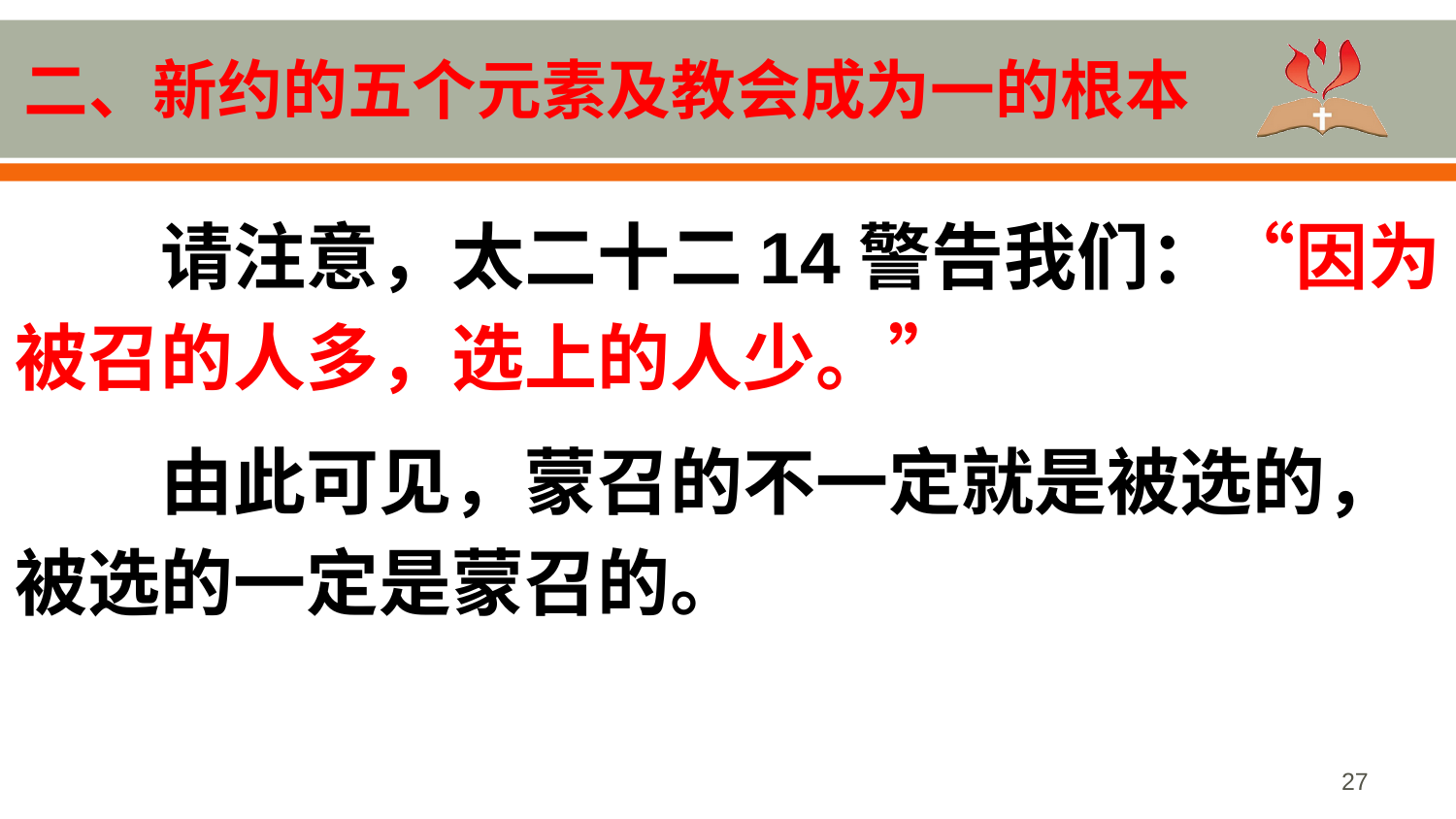

# 二、新约的五个元素及教会成为一的根本
请注意，太二十二14警告我们：“因为被召的人多，选上的人少。”
由此可见，蒙召的不一定就是被选的，被选的一定是蒙召的。

27